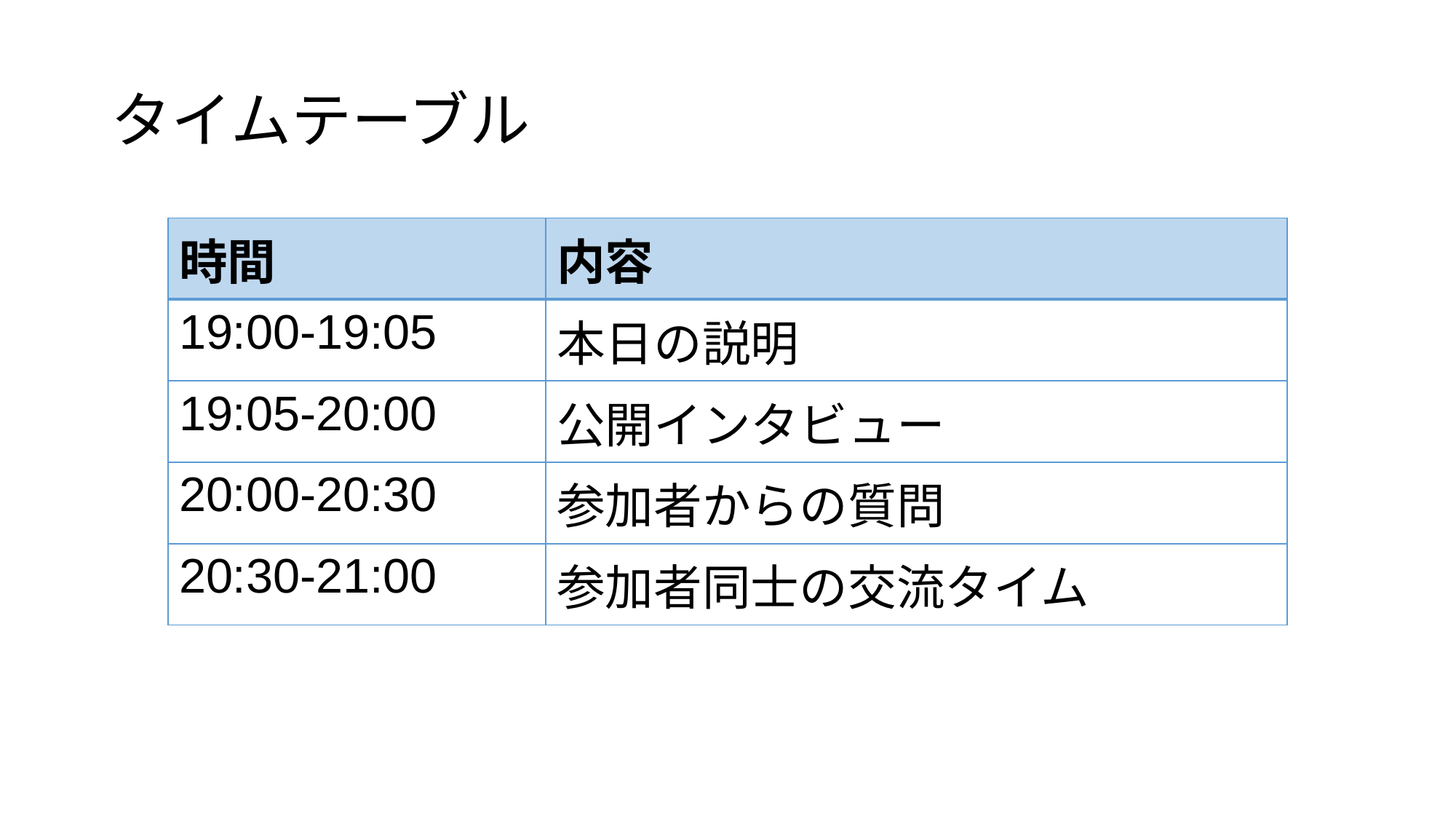

# タイムテーブル

| 時間 | 内容 |
| --- | --- |
| 19:00-19:05 | 本日の説明 |
| 19:05-20:00 | 公開インタビュー |
| 20:00-20:30 | 参加者からの質問 |
| 20:30-21:00 | 参加者同士の交流タイム |